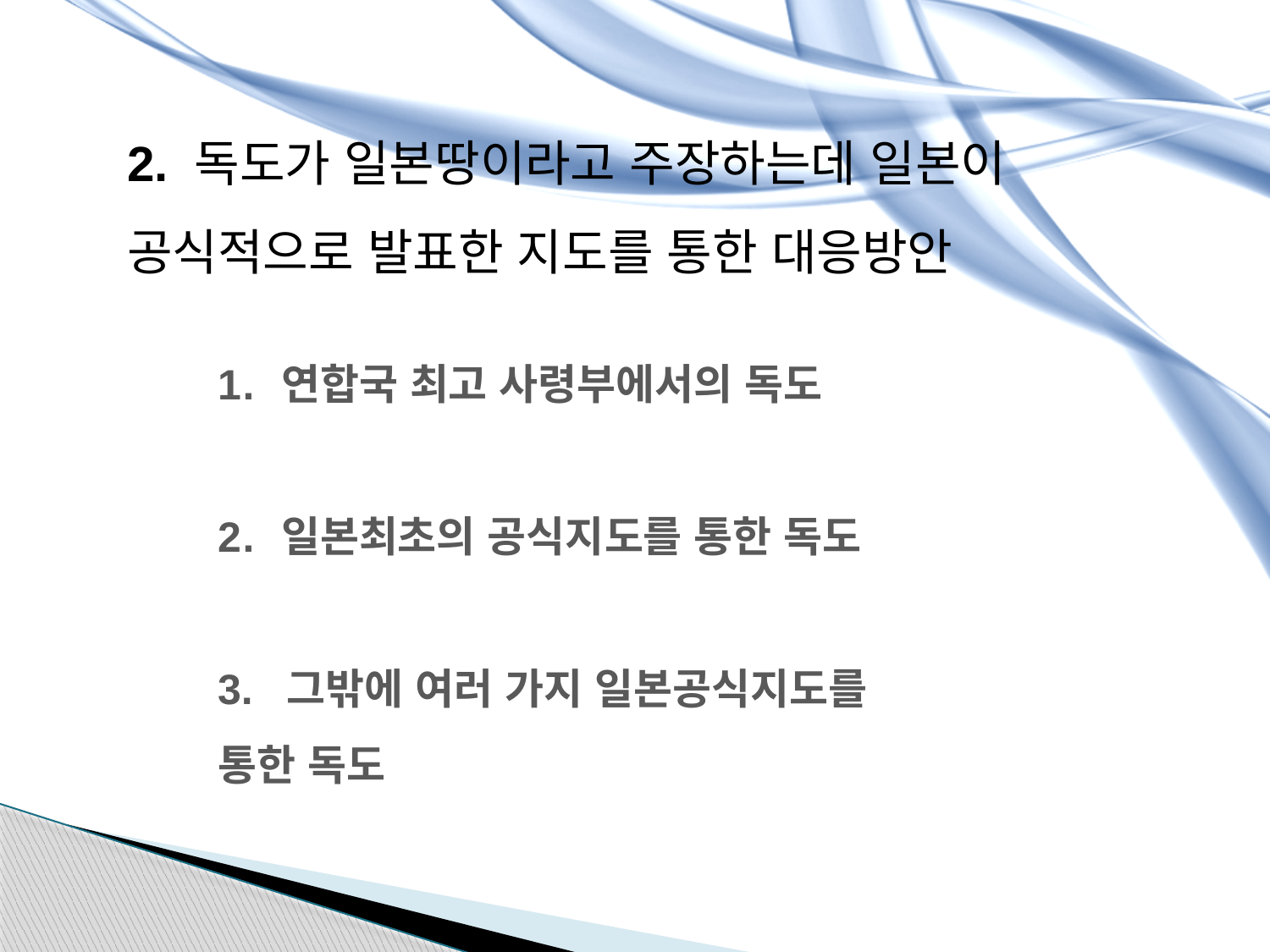

2. 독도가 일본땅이라고 주장하는데 일본이 공식적으로 발표한 지도를 통한 대응방안

연합국 최고 사령부에서의 독도

일본최초의 공식지도를 통한 독도

3.  그밖에 여러 가지 일본공식지도를  통한 독도